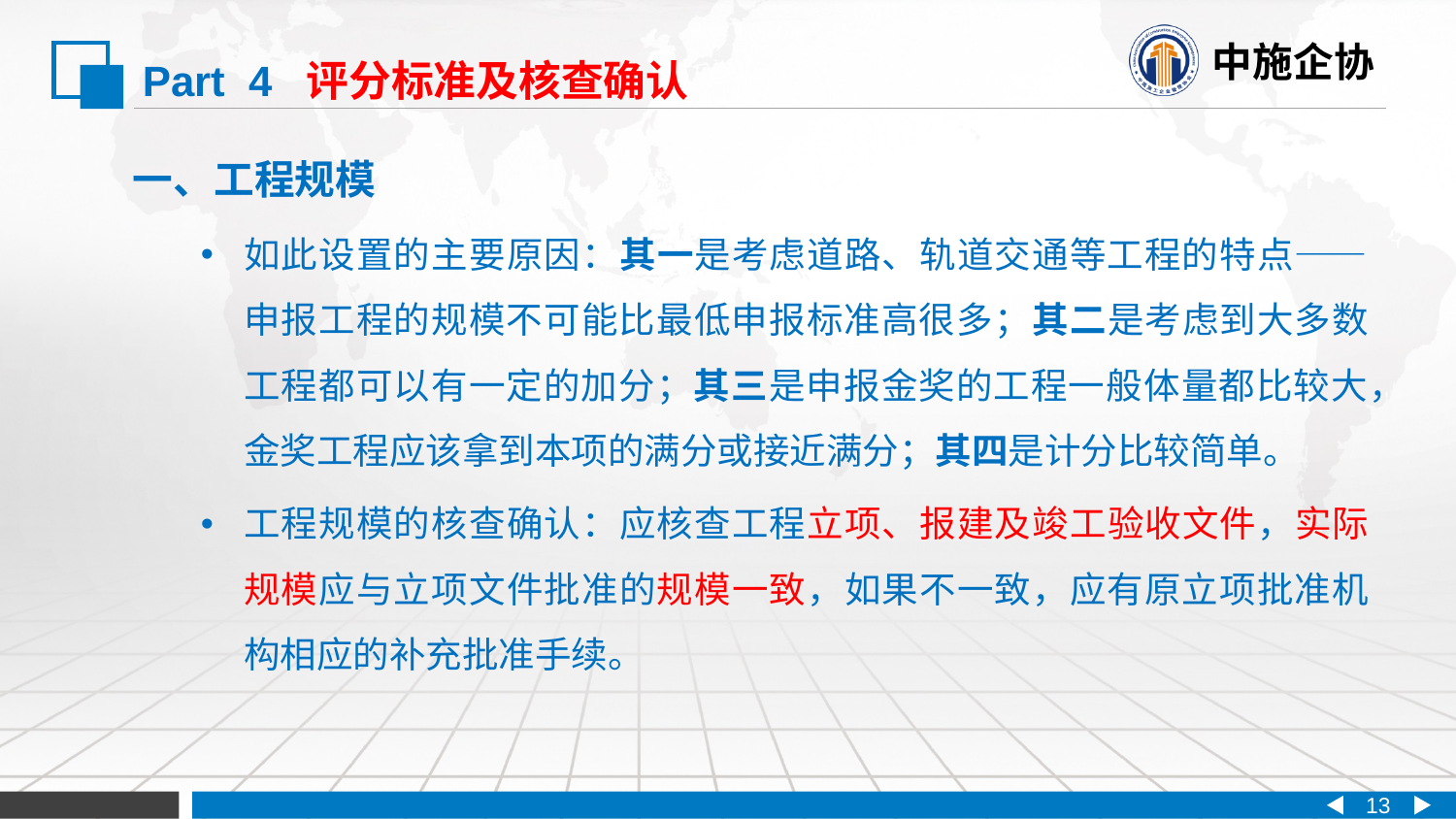

Part  4  评分标准及核查确认
    一、工程规模
如此设置的主要原因：其一是考虑道路、轨道交通等工程的特点——申报工程的规模不可能比最低申报标准高很多；其二是考虑到大多数工程都可以有一定的加分；其三是申报金奖的工程一般体量都比较大，金奖工程应该拿到本项的满分或接近满分；其四是计分比较简单。
工程规模的核查确认：应核查工程立项、报建及竣工验收文件，实际规模应与立项文件批准的规模一致，如果不一致，应有原立项批准机构相应的补充批准手续。